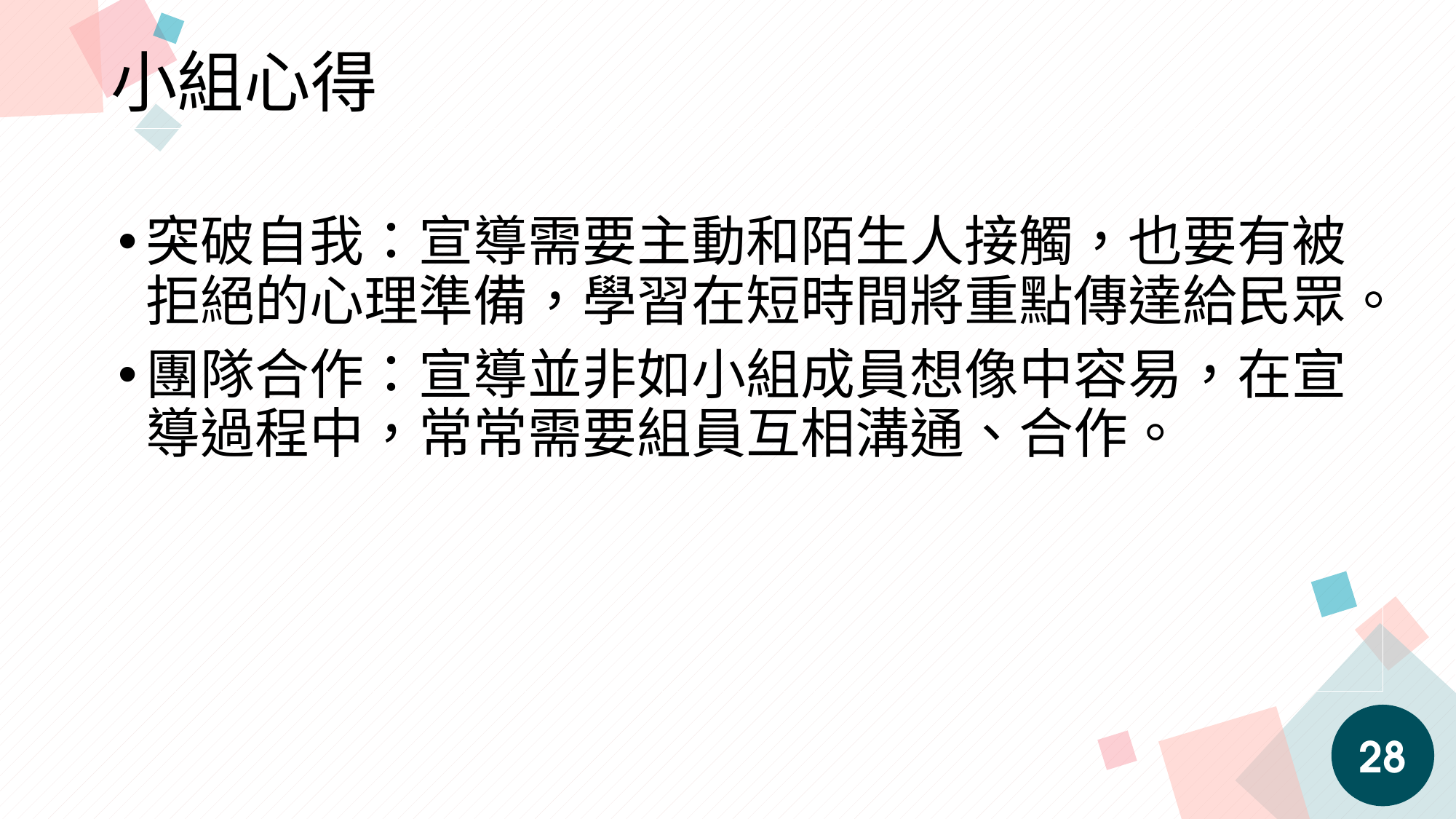

小組心得

突破自我：宣導需要主動和陌生人接觸，也要有被拒絕的心理準備，學習在短時間將重點傳達給民眾。
團隊合作：宣導並非如小組成員想像中容易，在宣導過程中，常常需要組員互相溝通、合作。
28